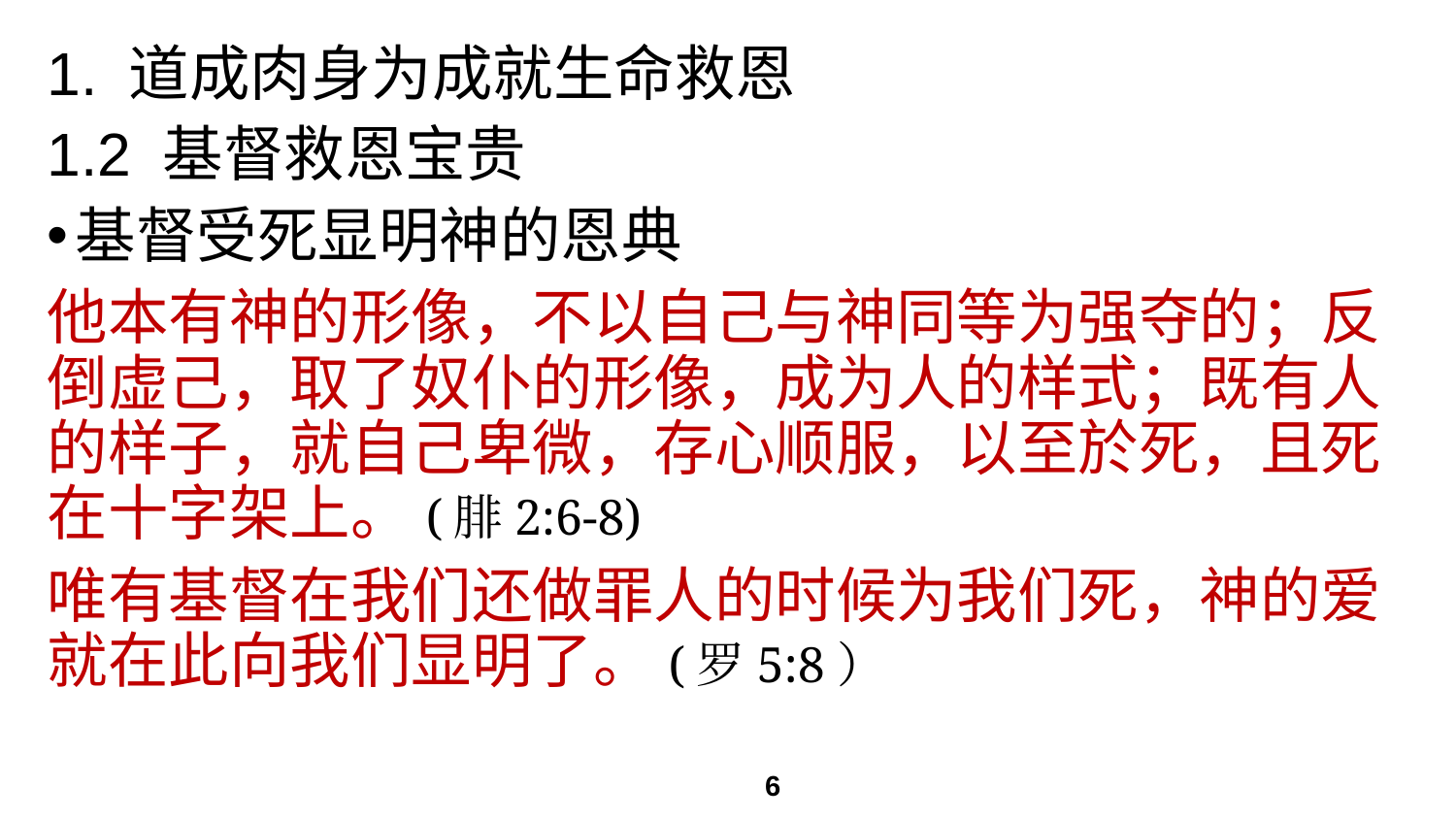

# 1. 道成肉身为成就生命救恩
1.2 基督救恩宝贵
基督受死显明神的恩典
他本有神的形像，不以自己与神同等为强夺的；反倒虚己，取了奴仆的形像，成为人的样式；既有人的样子，就自己卑微，存心顺服，以至於死，且死在十字架上。(腓2:6-8)
唯有基督在我们还做罪人的时候为我们死，神的爱就在此向我们显明了。(罗5:8）
6